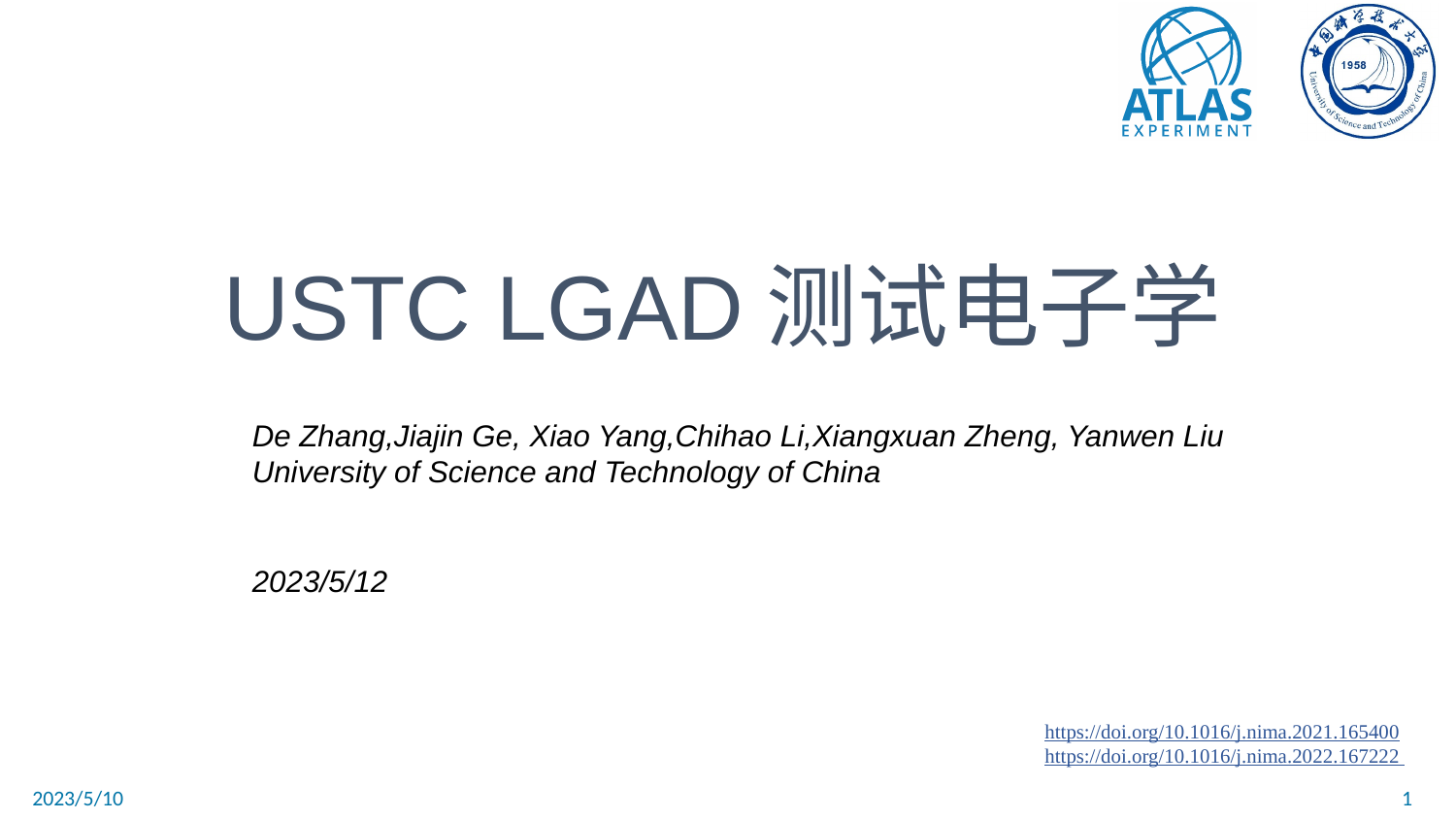

USTC LGAD测试电子学
De Zhang,Jiajin Ge, Xiao Yang,Chihao Li,Xiangxuan Zheng, Yanwen Liu
University of Science and Technology of China

2023/5/12
https://doi.org/10.1016/j.nima.2021.165400
https://doi.org/10.1016/j.nima.2022.167222
2023/5/10
1